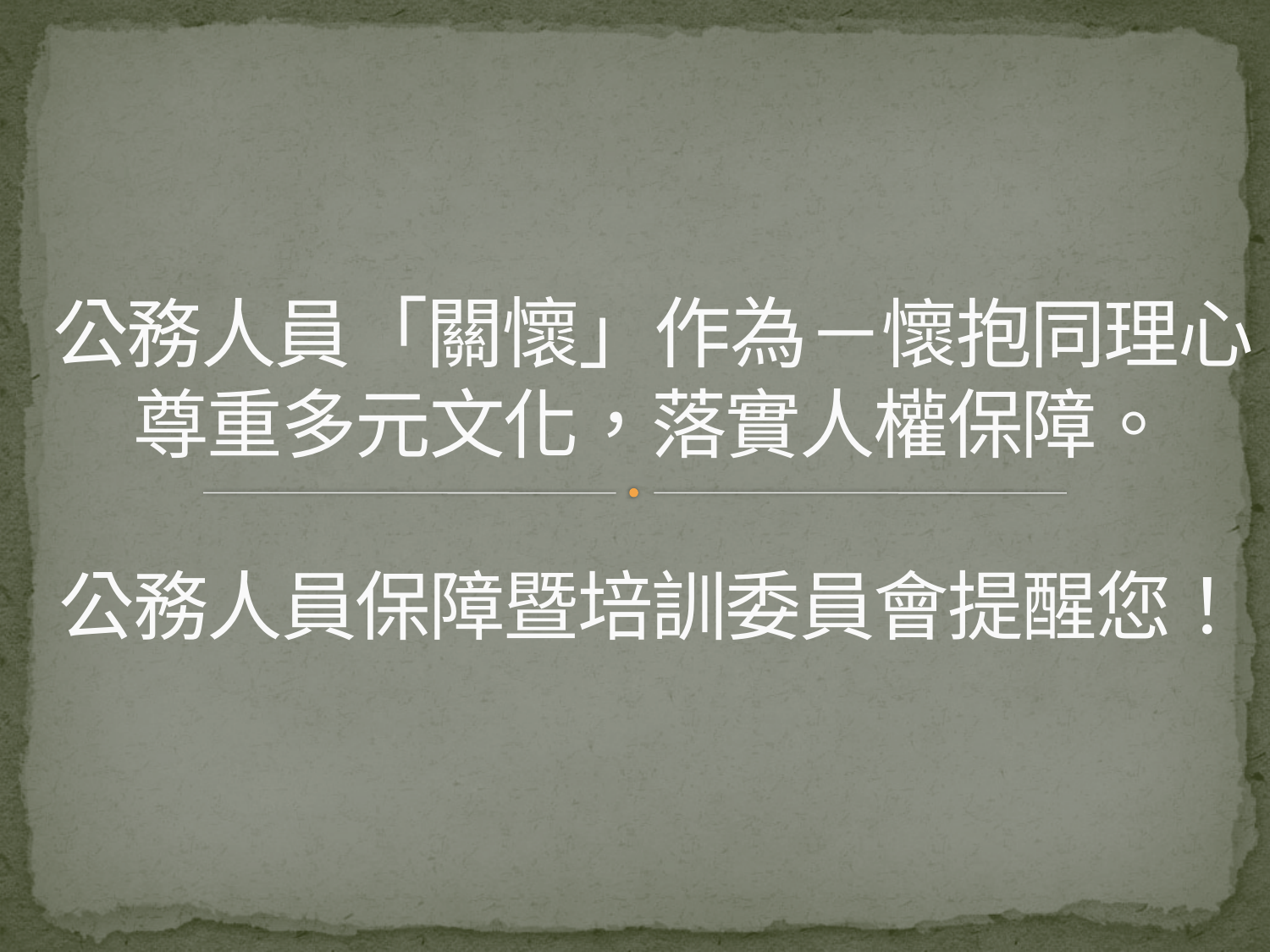

# 公務人員「關懷」作為－懷抱同理心，尊重多元文化，落實人權保障。 公務人員保障暨培訓委員會提醒您！